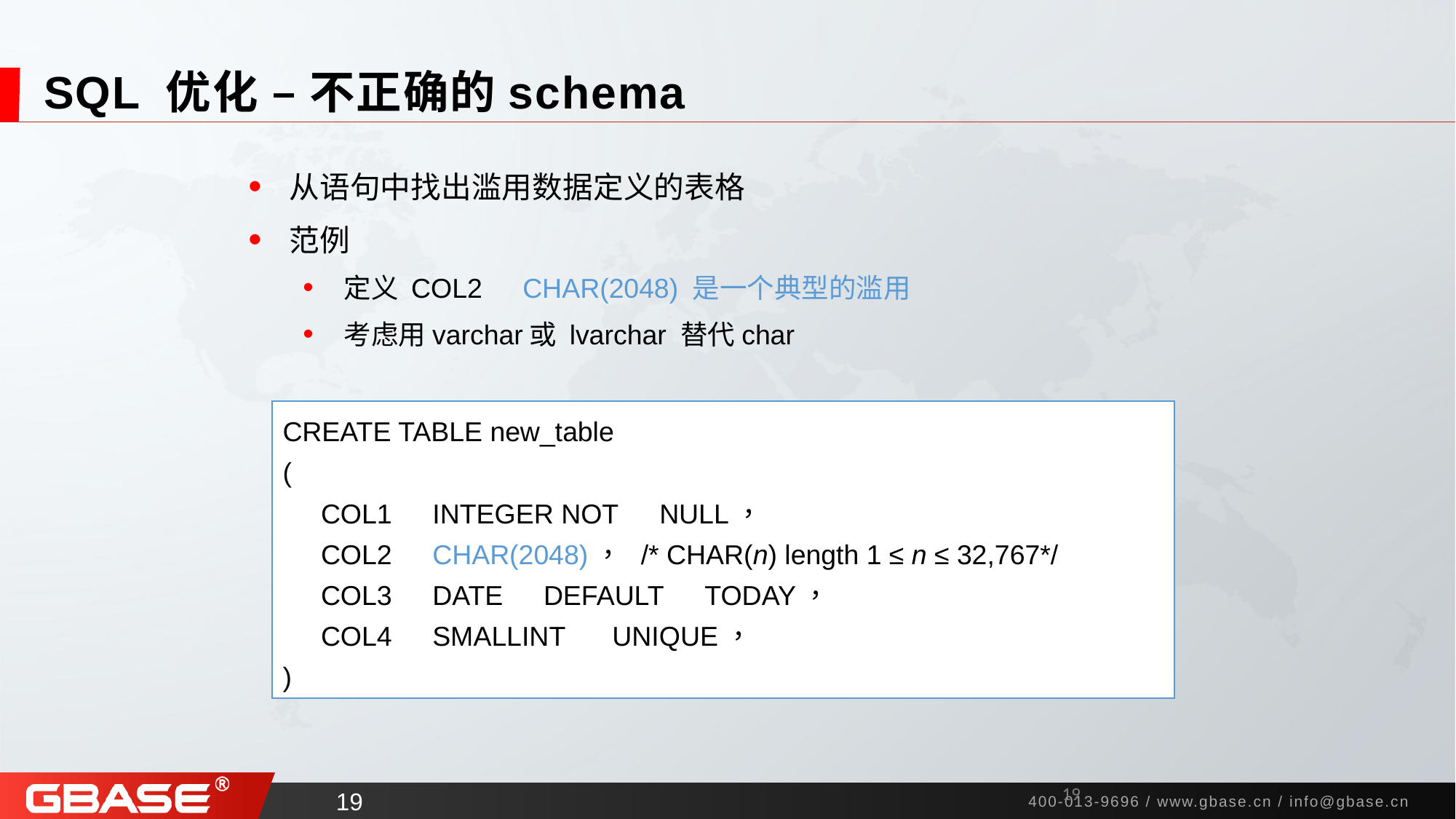

# SQL 优化 – 不正确的schema
从语句中找出滥用数据定义的表格
范例
定义 COL2　CHAR(2048) 是一个典型的滥用
考虑用varchar或 lvarchar 替代char

CREATE TABLE new_table
(
     COL1　INTEGER NOT　NULL，
     COL2　CHAR(2048)，  /* CHAR(n) length 1 ≤ n ≤ 32,767*/
     COL3　DATE　DEFAULT　TODAY，
     COL4　SMALLINT　 UNIQUE，
)
19